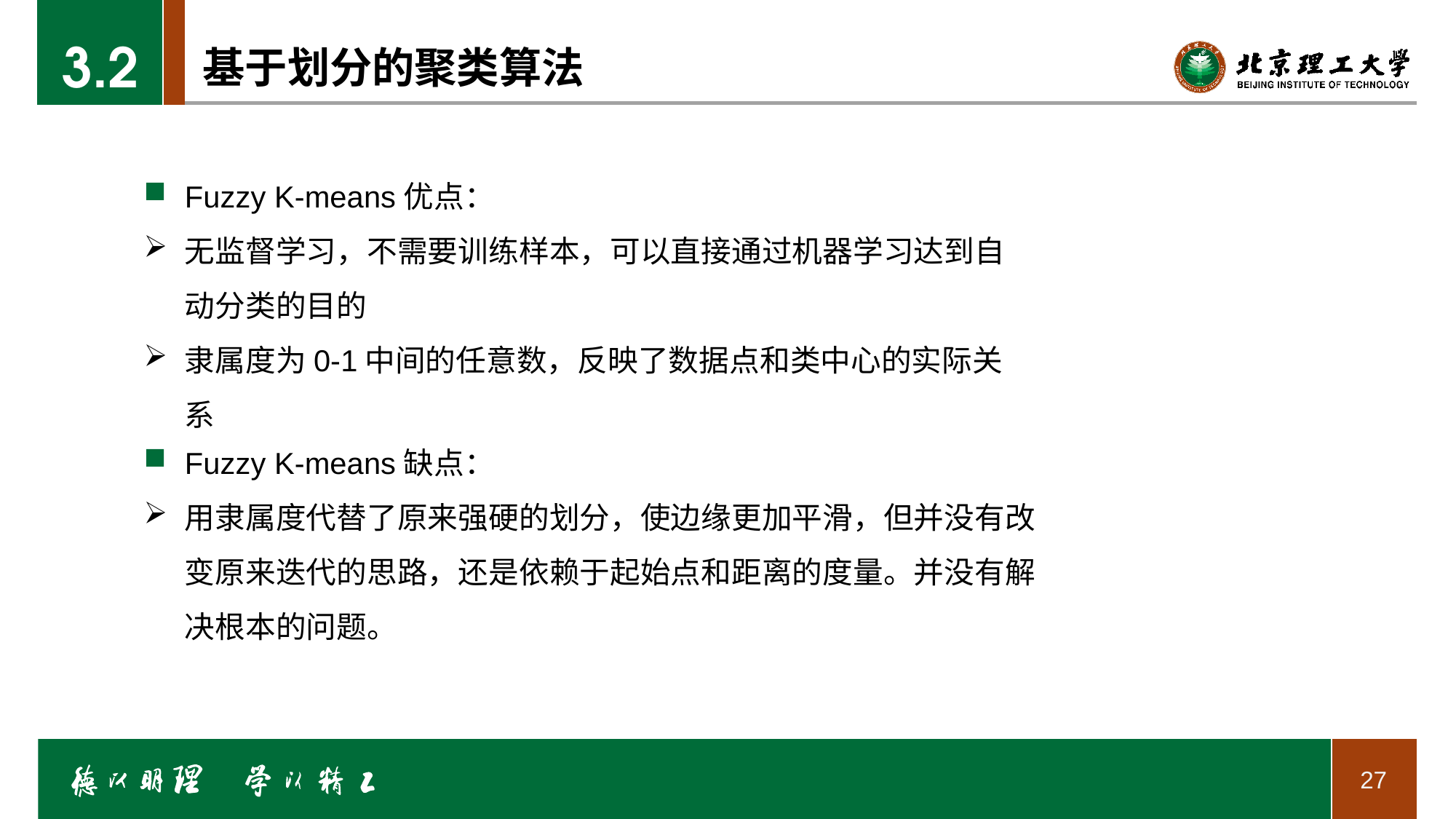

3.2
# 基于划分的聚类算法
Fuzzy K-means优点：
无监督学习，不需要训练样本，可以直接通过机器学习达到自动分类的目的
隶属度为0-1中间的任意数，反映了数据点和类中心的实际关系
Fuzzy K-means缺点：
用隶属度代替了原来强硬的划分，使边缘更加平滑，但并没有改变原来迭代的思路，还是依赖于起始点和距离的度量。并没有解决根本的问题。